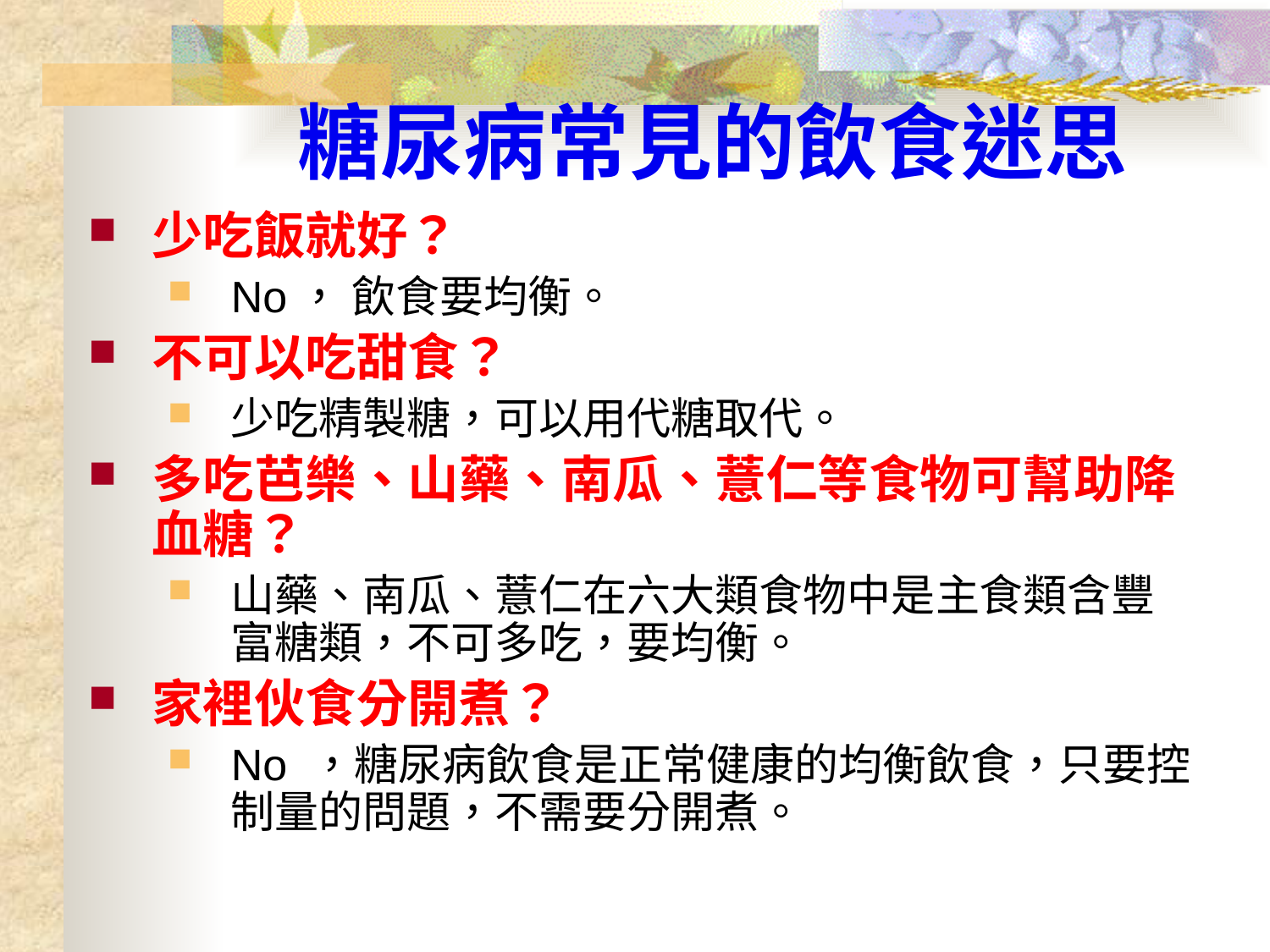

# 糖尿病常見的飲食迷思
少吃飯就好？
No， 飲食要均衡。
不可以吃甜食？
少吃精製糖，可以用代糖取代。
多吃芭樂、山藥、南瓜、薏仁等食物可幫助降血糖？
山藥、南瓜、薏仁在六大類食物中是主食類含豐富糖類，不可多吃，要均衡。
家裡伙食分開煮？
No ，糖尿病飲食是正常健康的均衡飲食，只要控制量的問題，不需要分開煮。